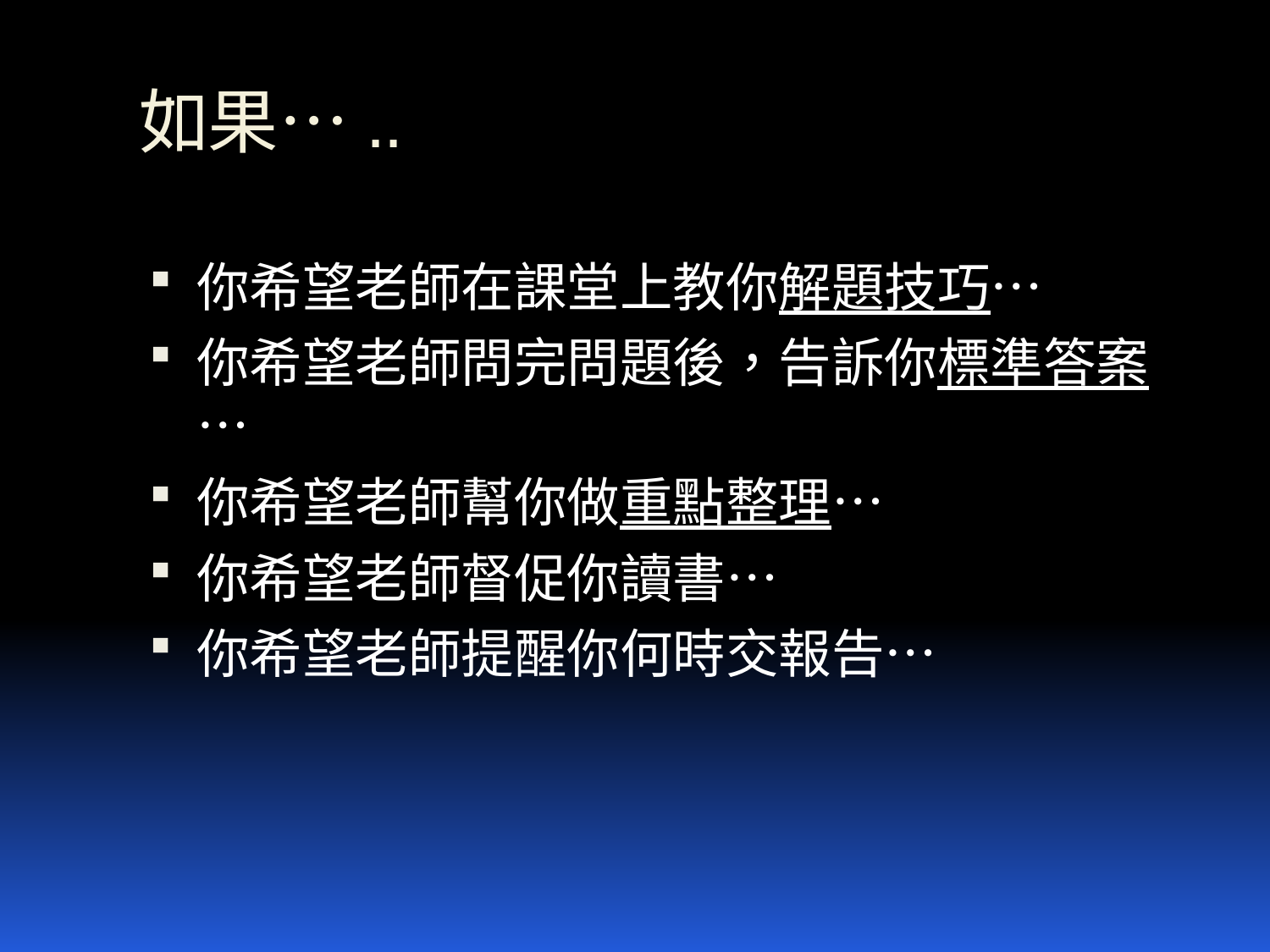

# 如果…..
你希望老師在課堂上教你解題技巧…
你希望老師問完問題後，告訴你標準答案…
你希望老師幫你做重點整理…
你希望老師督促你讀書…
你希望老師提醒你何時交報告…